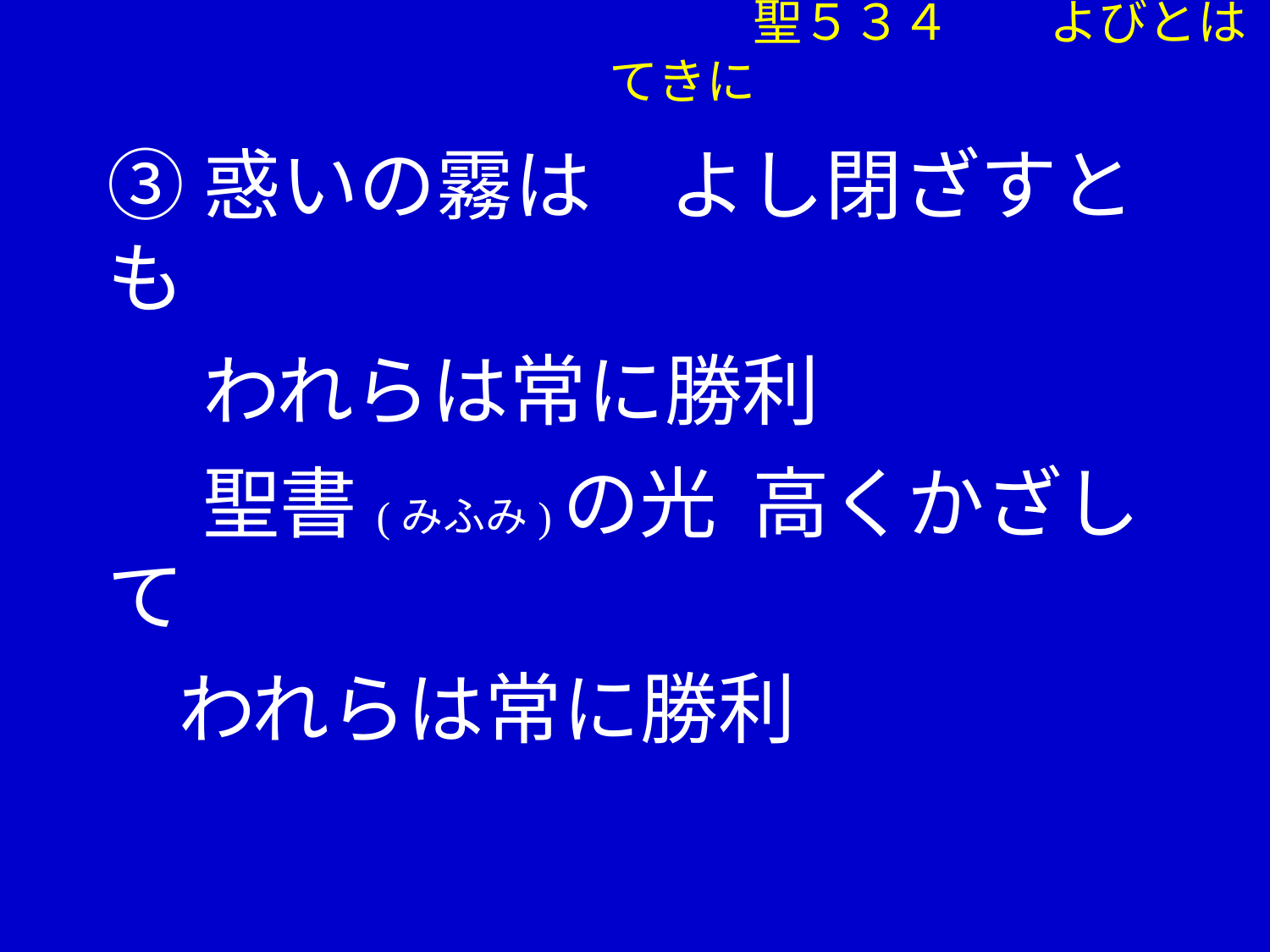

聖５３４         よびとはてきに
③惑いの霧は　よし閉ざすとも
　 われらは常に勝利
　 聖書(みふみ)の光  高くかざして
   われらは常に勝利